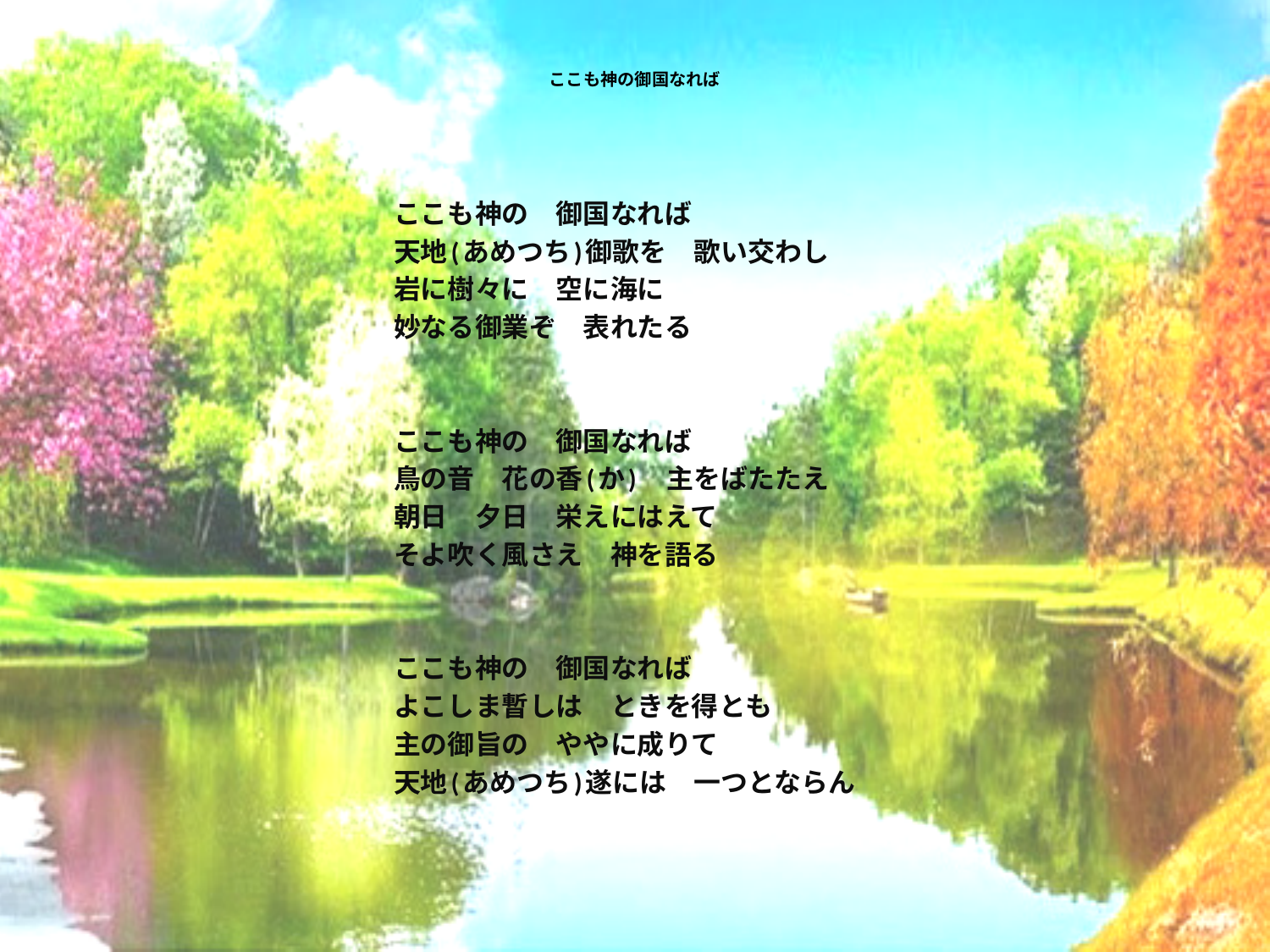

# ここも神の御国なれば
ここも神の　御国なれば
天地(あめつち)御歌を　歌い交わし
岩に樹々に　空に海に
妙なる御業ぞ　表れたる

ここも神の　御国なれば
鳥の音　花の香(か)　主をばたたえ
朝日　夕日　栄えにはえて
そよ吹く風さえ　神を語る

ここも神の　御国なれば
よこしま暫しは　ときを得とも
主の御旨の　ややに成りて
天地(あめつち)遂には　一つとならん